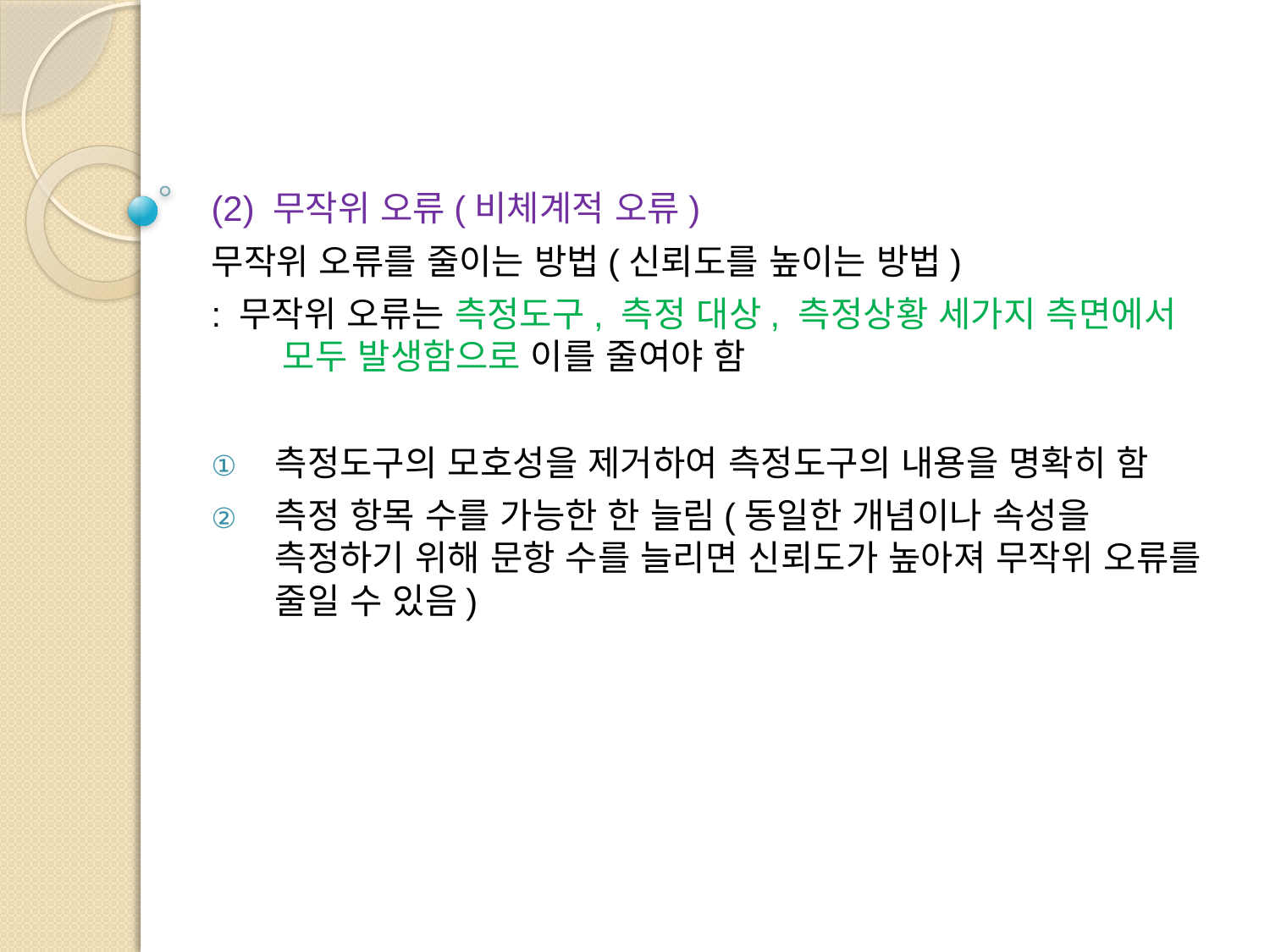

(2) 무작위 오류(비체계적 오류)
무작위 오류를 줄이는 방법(신뢰도를 높이는 방법)
: 무작위 오류는 측정도구, 측정 대상, 측정상황 세가지 측면에서 모두 발생함으로 이를 줄여야 함

측정도구의 모호성을 제거하여 측정도구의 내용을 명확히 함
측정 항목 수를 가능한 한 늘림(동일한 개념이나 속성을 측정하기 위해 문항 수를 늘리면 신뢰도가 높아져 무작위 오류를 줄일 수 있음)